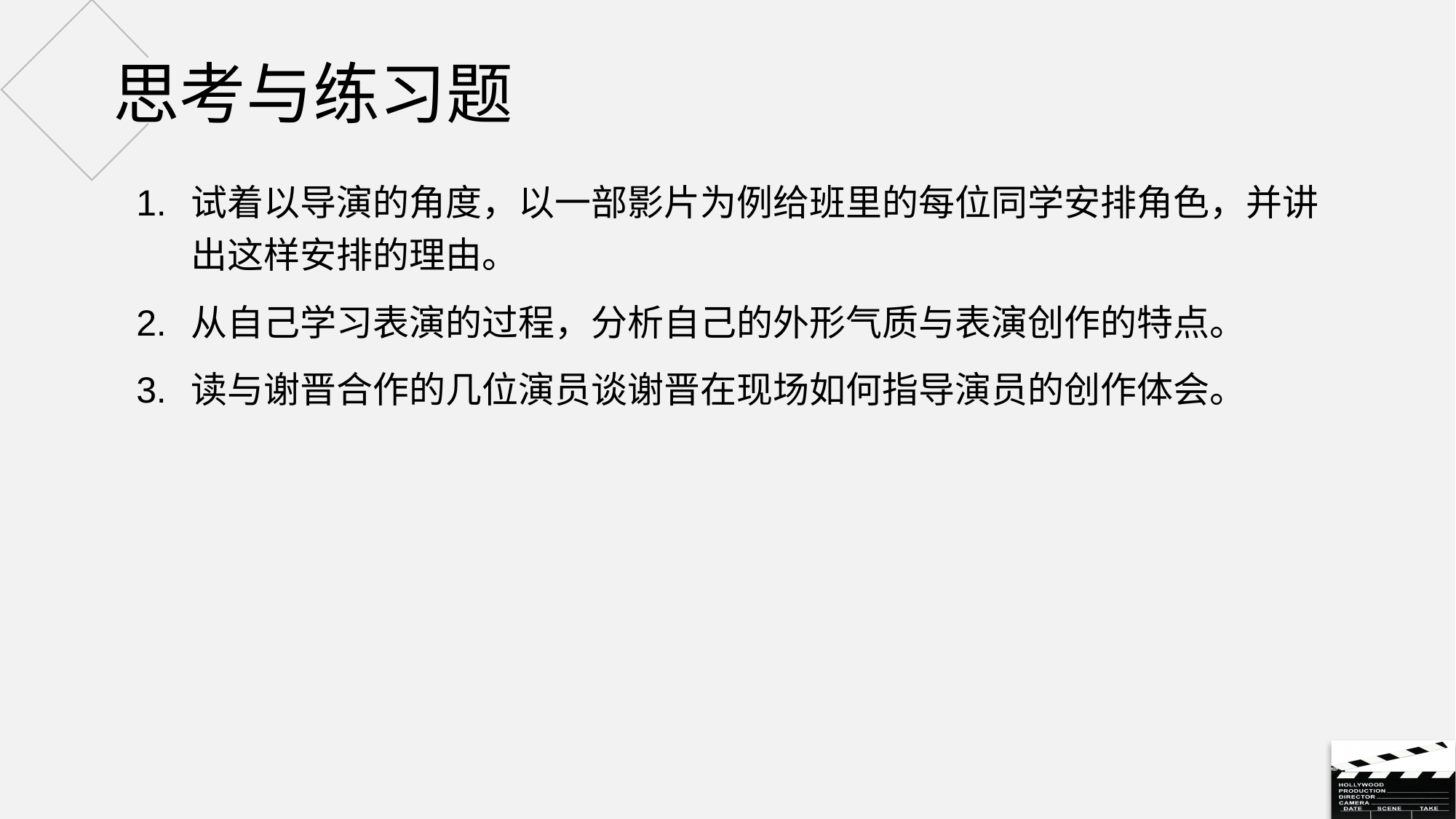

# 思考与练习题
试着以导演的角度，以一部影片为例给班里的每位同学安排角色，并讲出这样安排的理由。
从自己学习表演的过程，分析自己的外形气质与表演创作的特点。
读与谢晋合作的几位演员谈谢晋在现场如何指导演员的创作体会。